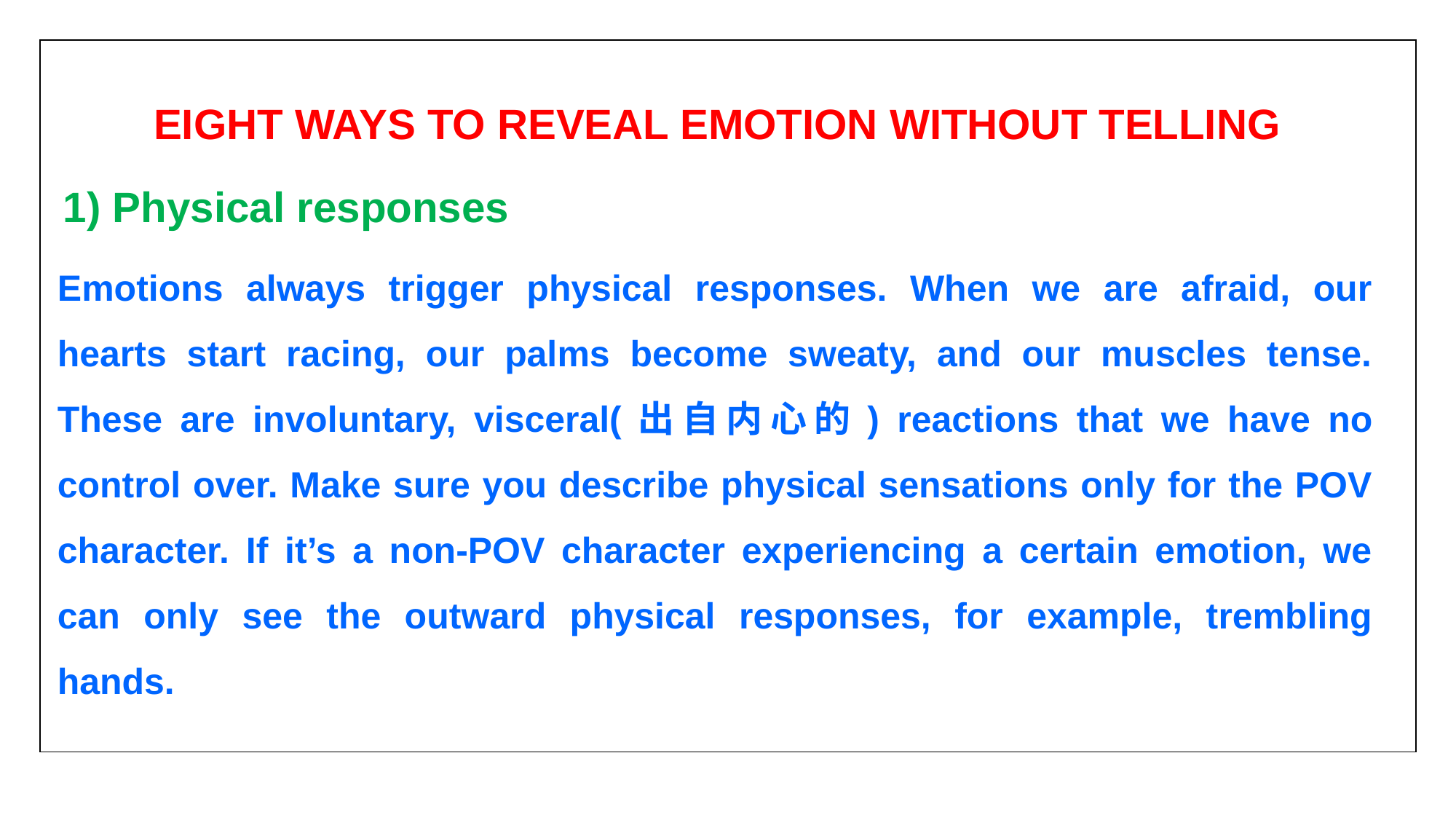

|  |
| --- |
EIGHT WAYS TO REVEAL EMOTION WITHOUT TELLING
 1) Physical responses
Emotions always trigger physical responses. When we are afraid, our hearts start racing, our palms become sweaty, and our muscles tense. These are involuntary, visceral(出自内心的) reactions that we have no control over. Make sure you describe physical sensations only for the POV character. If it’s a non-POV character experiencing a certain emotion, we can only see the outward physical responses, for example, trembling hands.